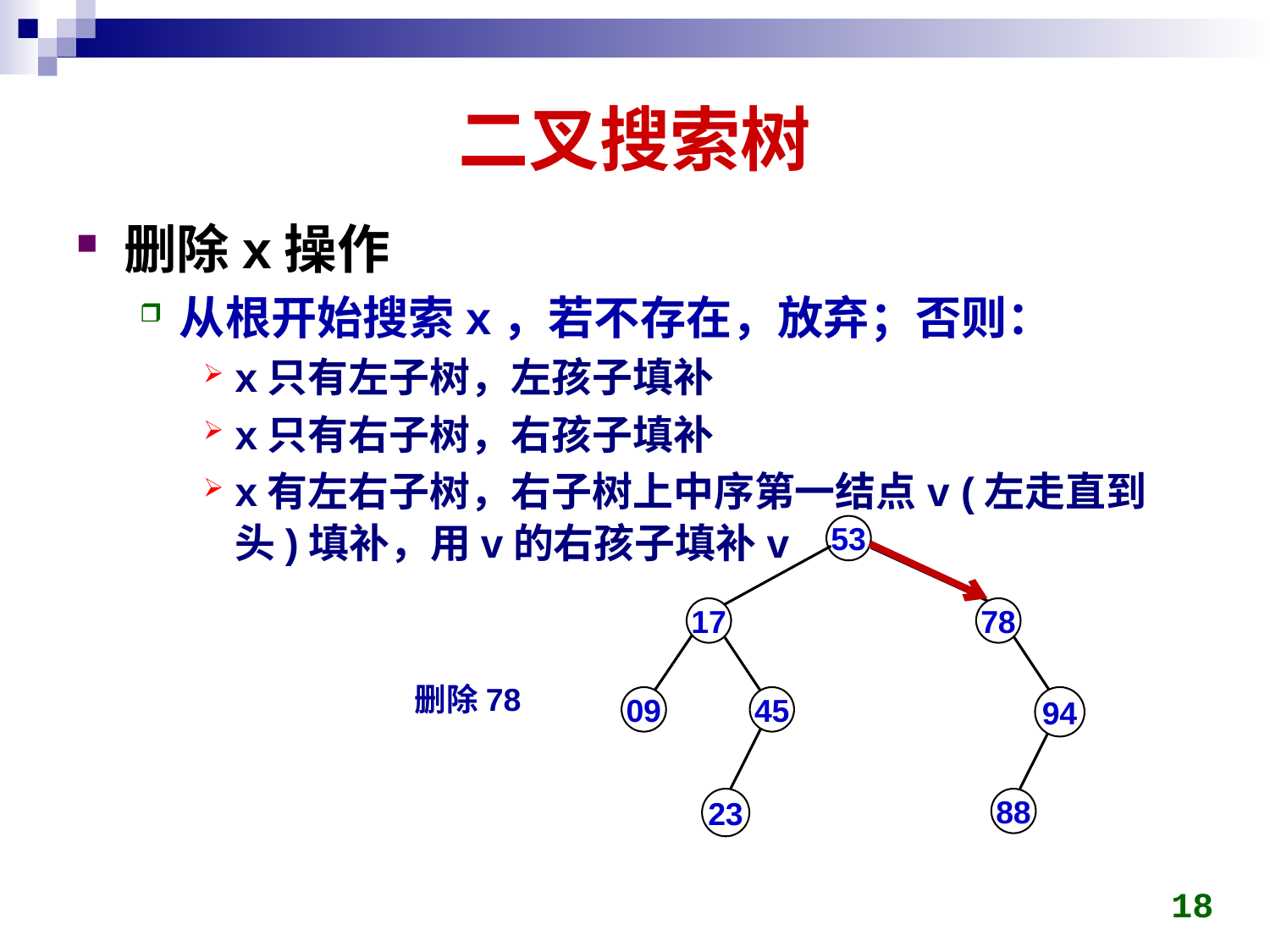

# 二叉搜索树
删除x操作
从根开始搜索x，若不存在，放弃；否则：
x只有左子树，左孩子填补
x只有右子树，右孩子填补
x有左右子树，右子树上中序第一结点v (左走直到头)填补，用v的右孩子填补v

53

17
78

删除78
09
45
94

88

23
18